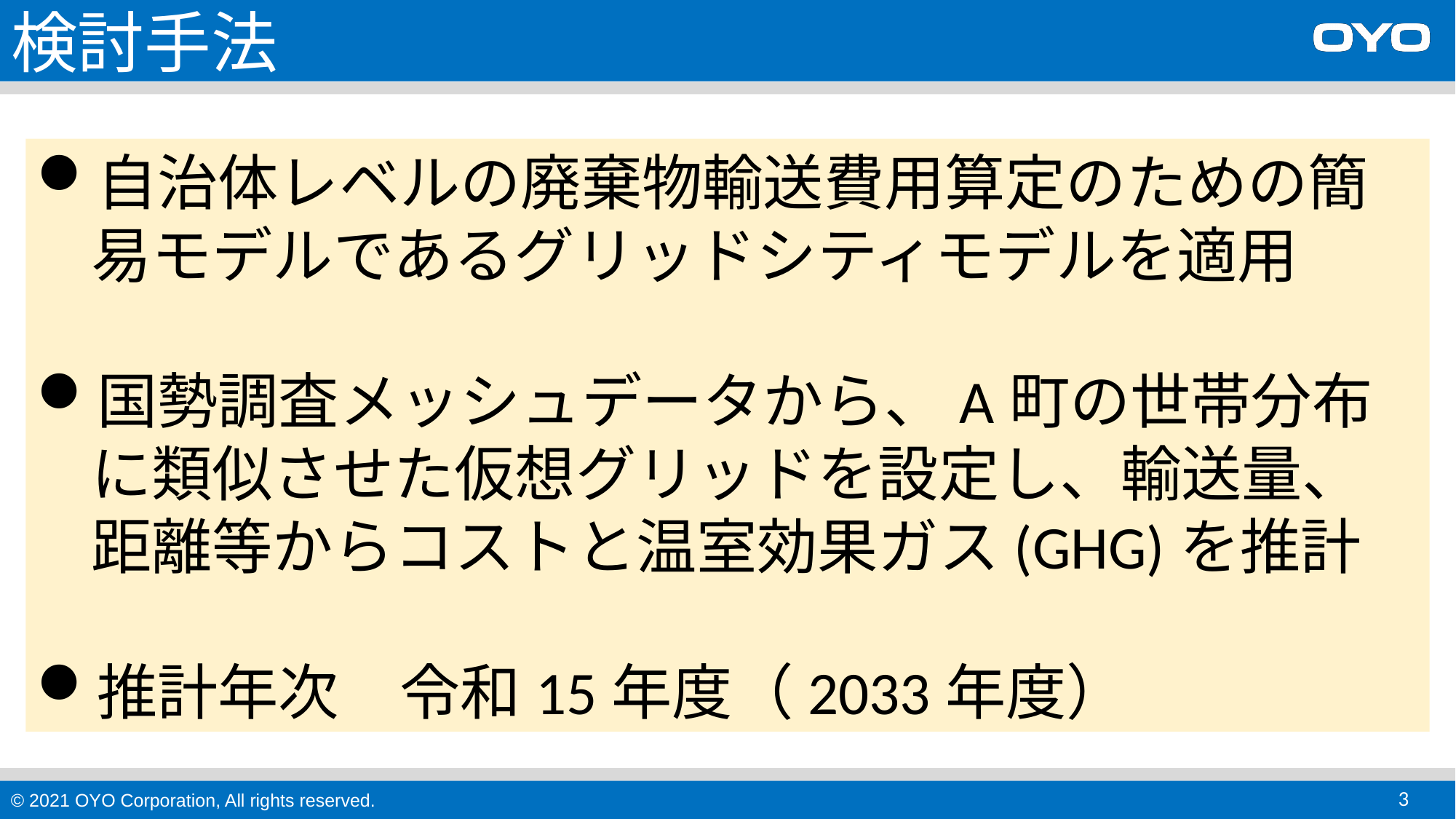

検討手法
自治体レベルの廃棄物輸送費用算定のための簡易モデルであるグリッドシティモデルを適用

国勢調査メッシュデータから、A町の世帯分布に類似させた仮想グリッドを設定し、輸送量、距離等からコストと温室効果ガス(GHG)を推計

推計年次　令和15年度（2033年度）